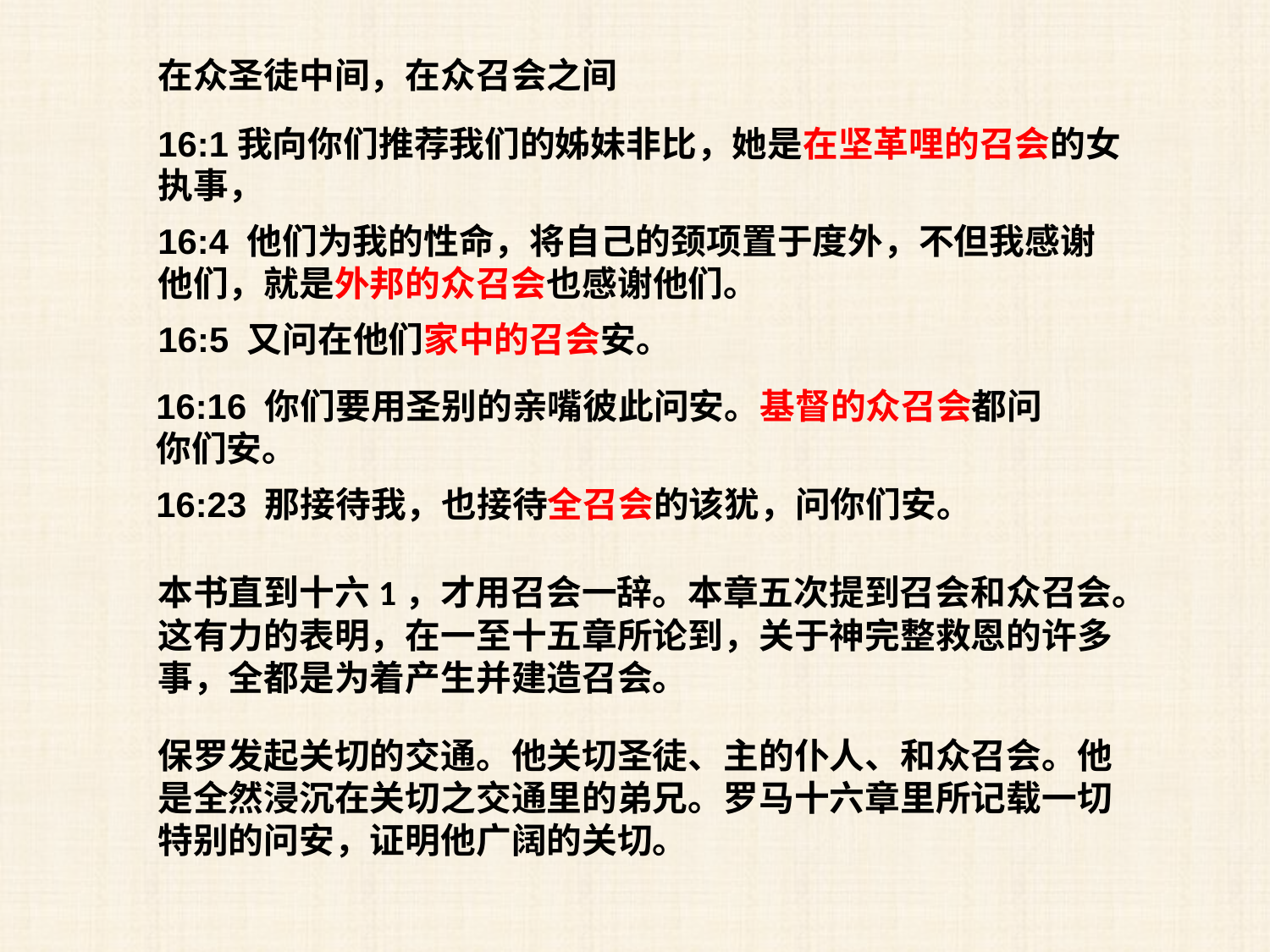

在众圣徒中间，在众召会之间
16:1我向你们推荐我们的姊妹非比，她是在坚革哩的召会的女执事，
16:4 他们为我的性命，将自己的颈项置于度外，不但我感谢他们，就是外邦的众召会也感谢他们。
16:5 又问在他们家中的召会安。
16:16 你们要用圣别的亲嘴彼此问安。基督的众召会都问你们安。
16:23 那接待我，也接待全召会的该犹，问你们安。
本书直到十六1，才用召会一辞。本章五次提到召会和众召会。这有力的表明，在一至十五章所论到，关于神完整救恩的许多事，全都是为着产生并建造召会。
保罗发起关切的交通。他关切圣徒、主的仆人、和众召会。他是全然浸沉在关切之交通里的弟兄。罗马十六章里所记载一切特别的问安，证明他广阔的关切。